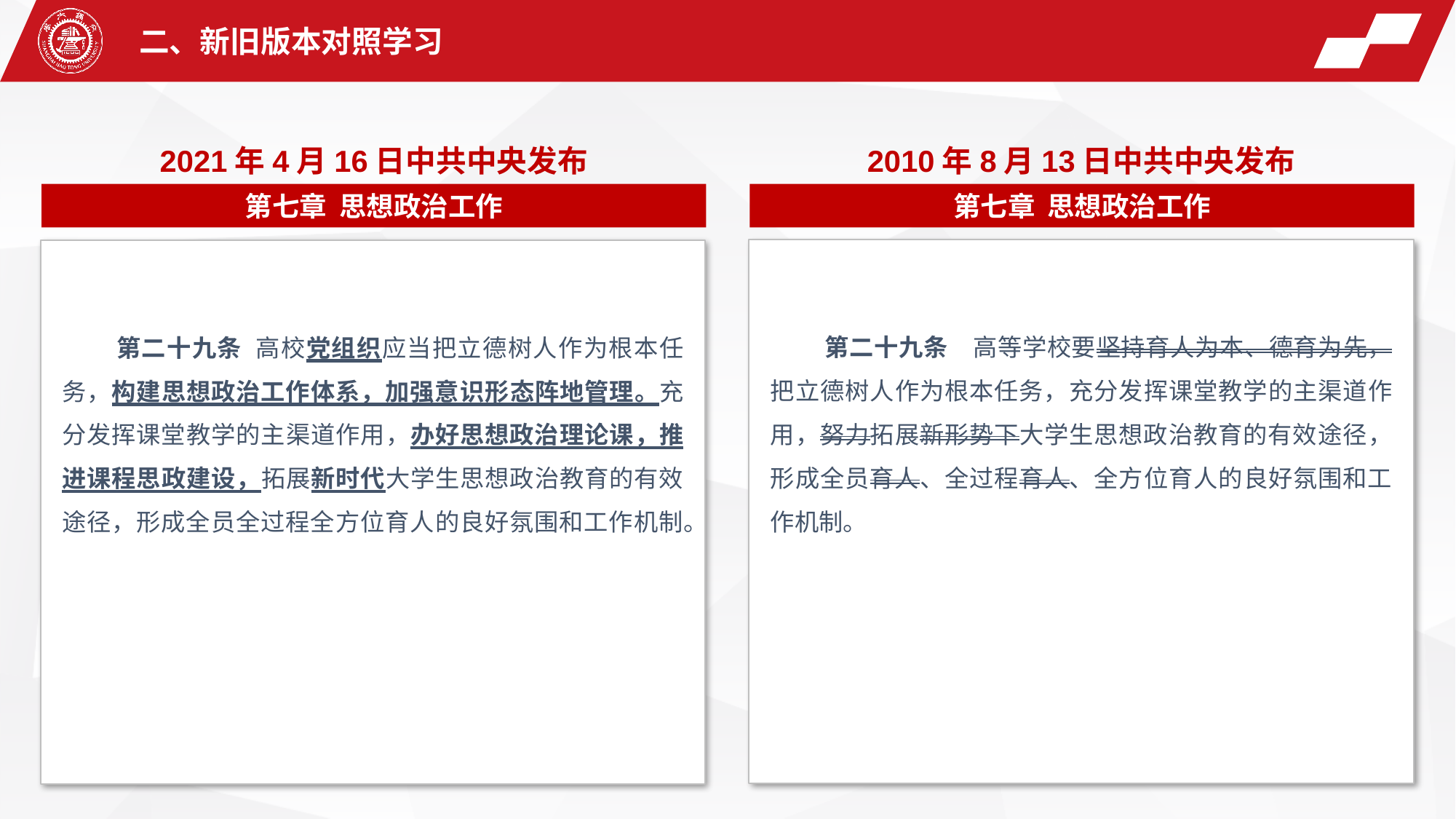

二、新旧版本对照学习
2021年4月16日中共中央发布
2010年8月13日中共中央发布
第七章  思想政治工作
第七章  思想政治工作

第二十九条　高等学校要坚持育人为本、德育为先，把立德树人作为根本任务，充分发挥课堂教学的主渠道作用，努力拓展新形势下大学生思想政治教育的有效途径，形成全员育人、全过程育人、全方位育人的良好氛围和工作机制。

第二十九条  高校党组织应当把立德树人作为根本任务，构建思想政治工作体系，加强意识形态阵地管理。充分发挥课堂教学的主渠道作用，办好思想政治理论课，推进课程思政建设，拓展新时代大学生思想政治教育的有效途径，形成全员全过程全方位育人的良好氛围和工作机制。